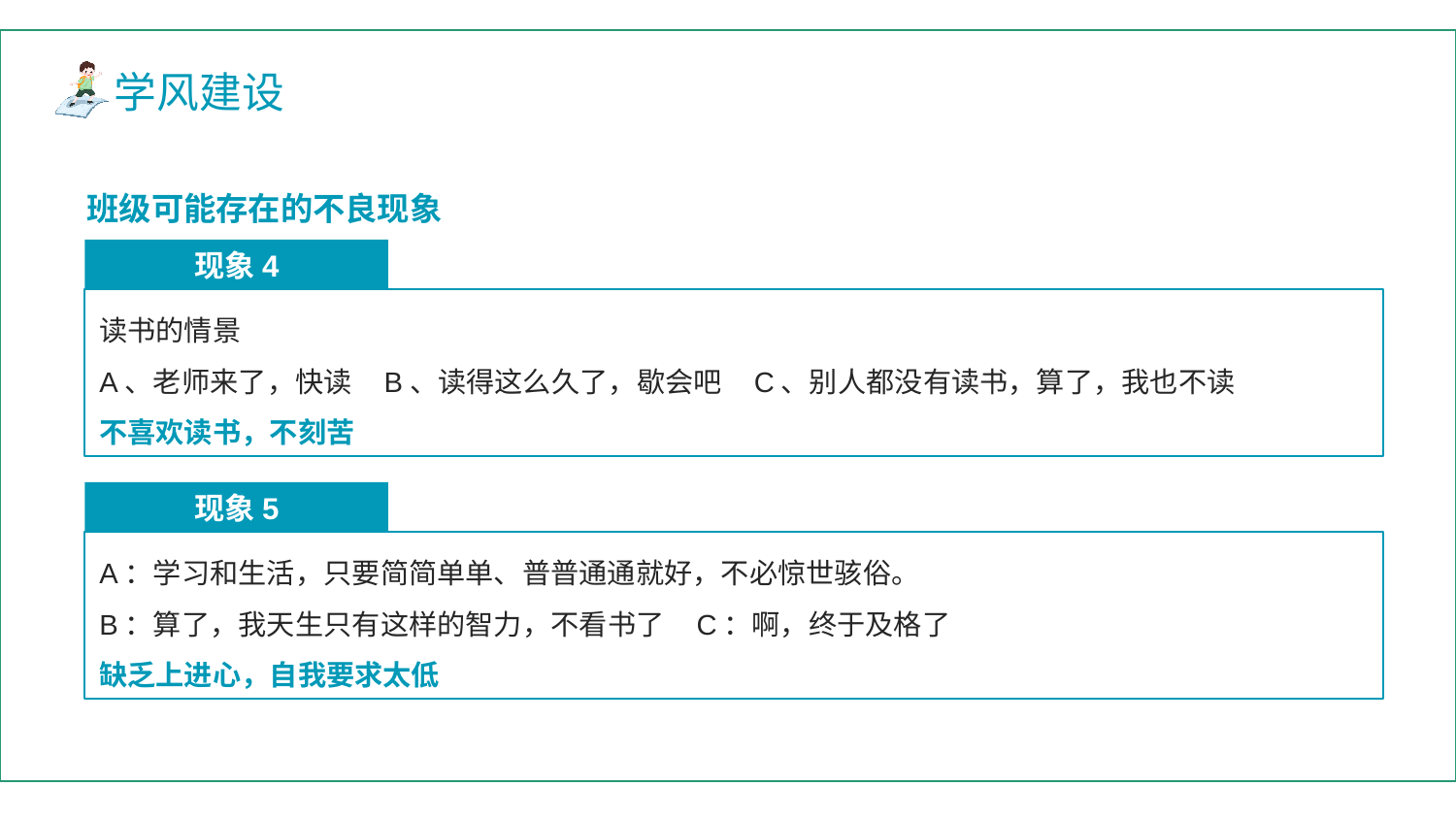

班级可能存在的不良现象
现象4
读书的情景
A、老师来了，快读    B、读得这么久了，歇会吧    C、别人都没有读书，算了，我也不读
不喜欢读书，不刻苦
现象5
A：学习和生活，只要简简单单、普普通通就好，不必惊世骇俗。
B：算了，我天生只有这样的智力，不看书了    C：啊，终于及格了
缺乏上进心，自我要求太低